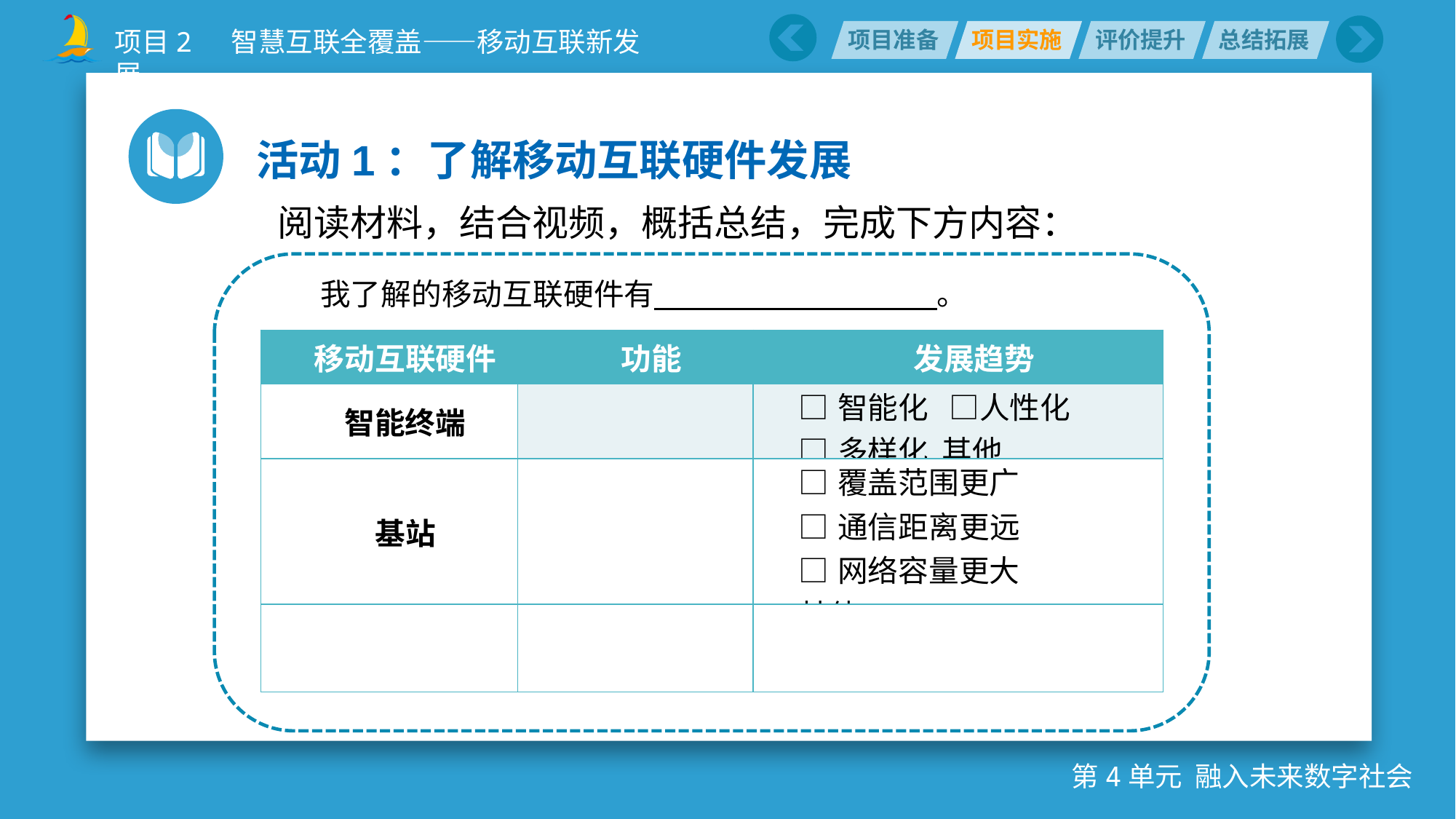

活动1：了解移动互联硬件发展
阅读材料，结合视频，概括总结，完成下方内容：

我了解的移动互联硬件有                                          。
| 移动互联硬件 | 功能 | 发展趋势 |
| --- | --- | --- |
| 智能终端 |  | □智能化 □人性化 □多样化 其他 。 |
| 基站 |  | □覆盖范围更广 □通信距离更远 □网络容量更大 其他 。 |
|  |  |  |